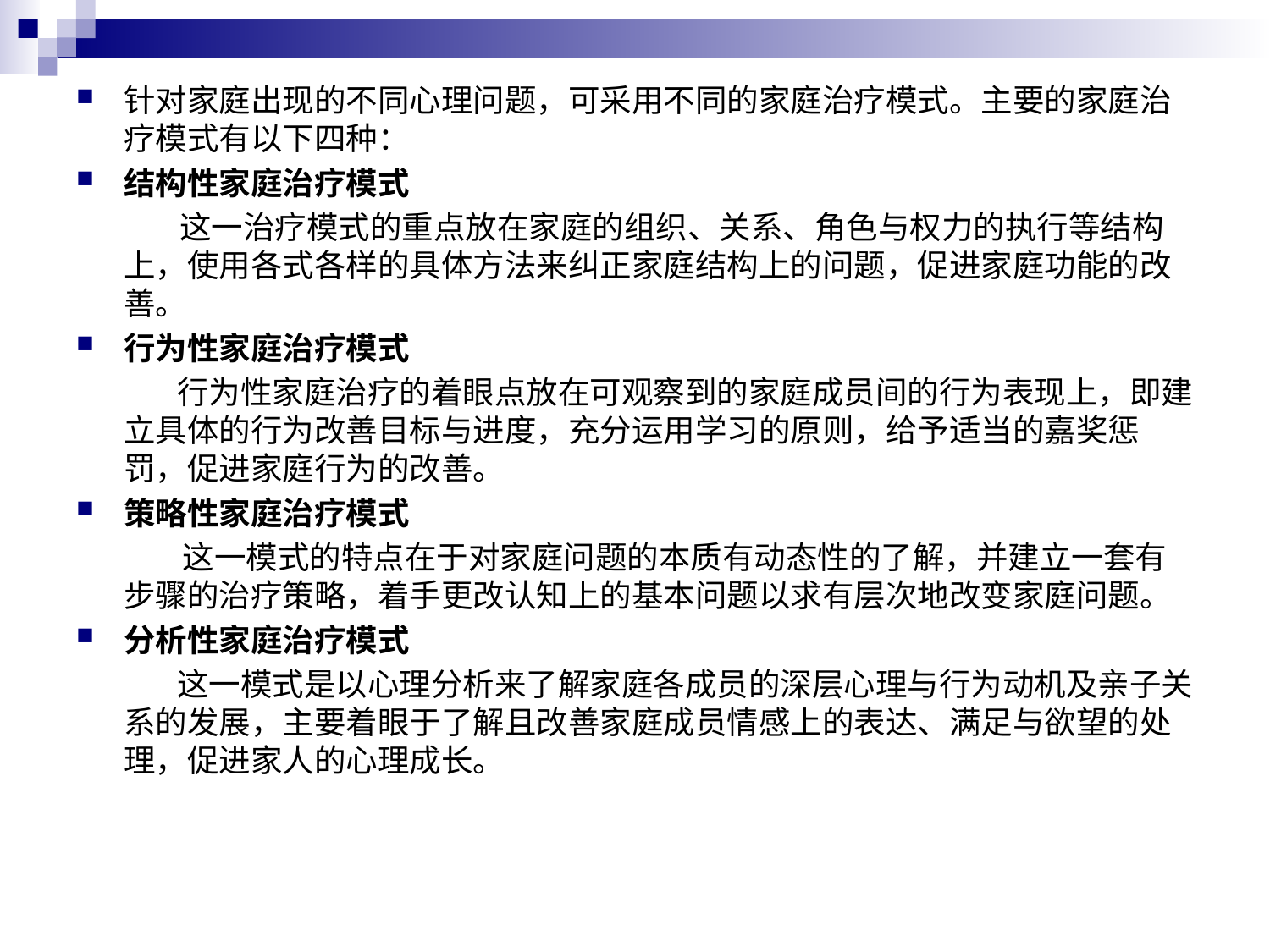

针对家庭出现的不同心理问题，可采用不同的家庭治疗模式。主要的家庭治疗模式有以下四种：
结构性家庭治疗模式
　          这一治疗模式的重点放在家庭的组织、关系、角色与权力的执行等结构上，使用各式各样的具体方法来纠正家庭结构上的问题，促进家庭功能的改善。
行为性家庭治疗模式
             行为性家庭治疗的着眼点放在可观察到的家庭成员间的行为表现上，即建立具体的行为改善目标与进度，充分运用学习的原则，给予适当的嘉奖惩罚，促进家庭行为的改善。
策略性家庭治疗模式
　　      这一模式的特点在于对家庭问题的本质有动态性的了解，并建立一套有步骤的治疗策略，着手更改认知上的基本问题以求有层次地改变家庭问题。
分析性家庭治疗模式
             这一模式是以心理分析来了解家庭各成员的深层心理与行为动机及亲子关系的发展，主要着眼于了解且改善家庭成员情感上的表达、满足与欲望的处理，促进家人的心理成长。